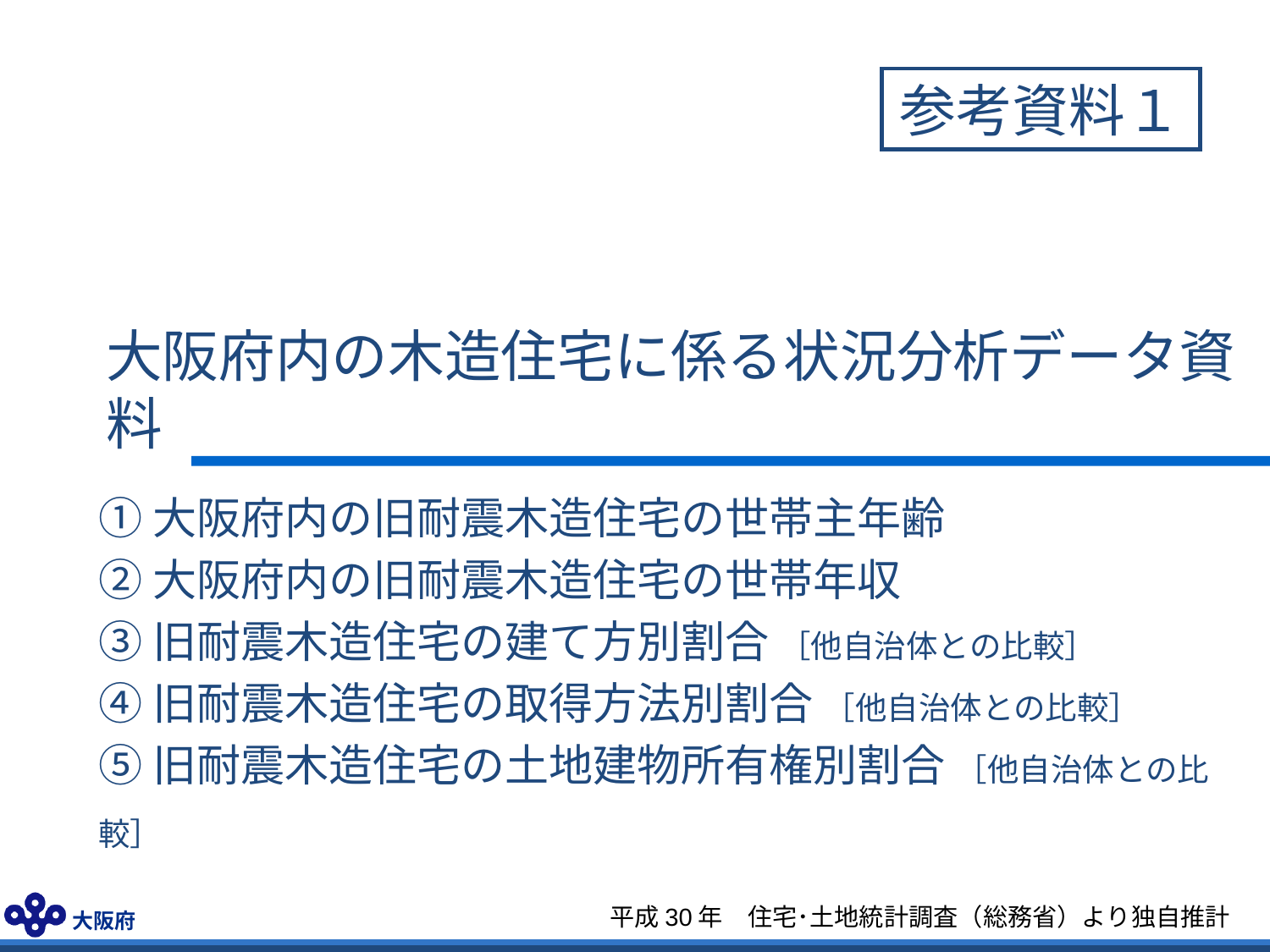

参考資料１
# 大阪府内の木造住宅に係る状況分析データ資料
①大阪府内の旧耐震木造住宅の世帯主年齢
②大阪府内の旧耐震木造住宅の世帯年収
③旧耐震木造住宅の建て方別割合 ［他自治体との比較］
④旧耐震木造住宅の取得方法別割合 ［他自治体との比較］
⑤旧耐震木造住宅の土地建物所有権別割合 ［他自治体との比較］
平成30年　住宅･土地統計調査（総務省）より独自推計